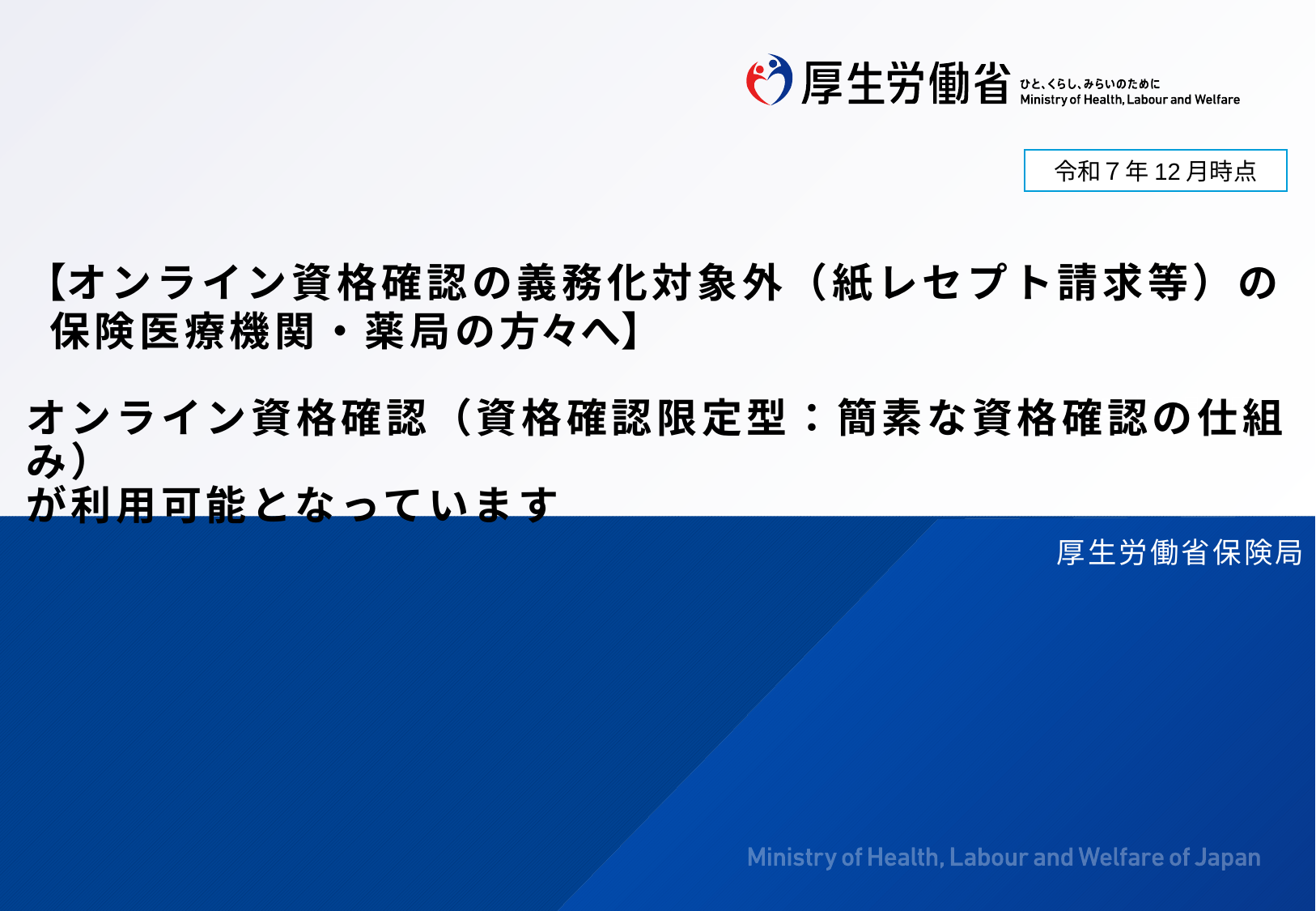

令和７年12月時点
【オンライン資格確認の義務化対象外（紙レセプト請求等）の
 保険医療機関・薬局の方々へ】

オンライン資格確認（資格確認限定型：簡素な資格確認の仕組み）
が利用可能となっています
厚生労働省保険局